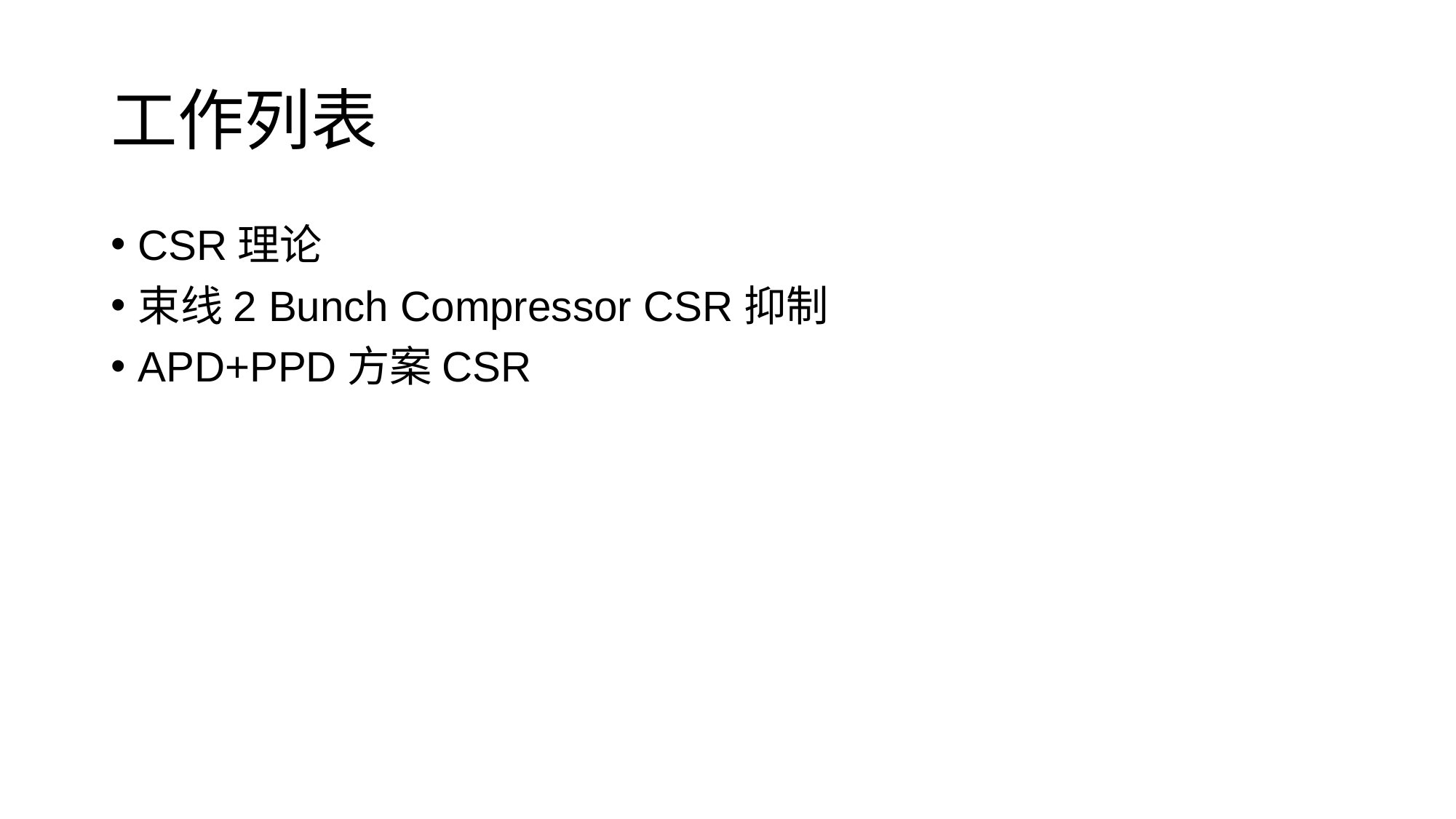

# 工作列表
CSR理论
束线2 Bunch Compressor CSR抑制
APD+PPD方案CSR